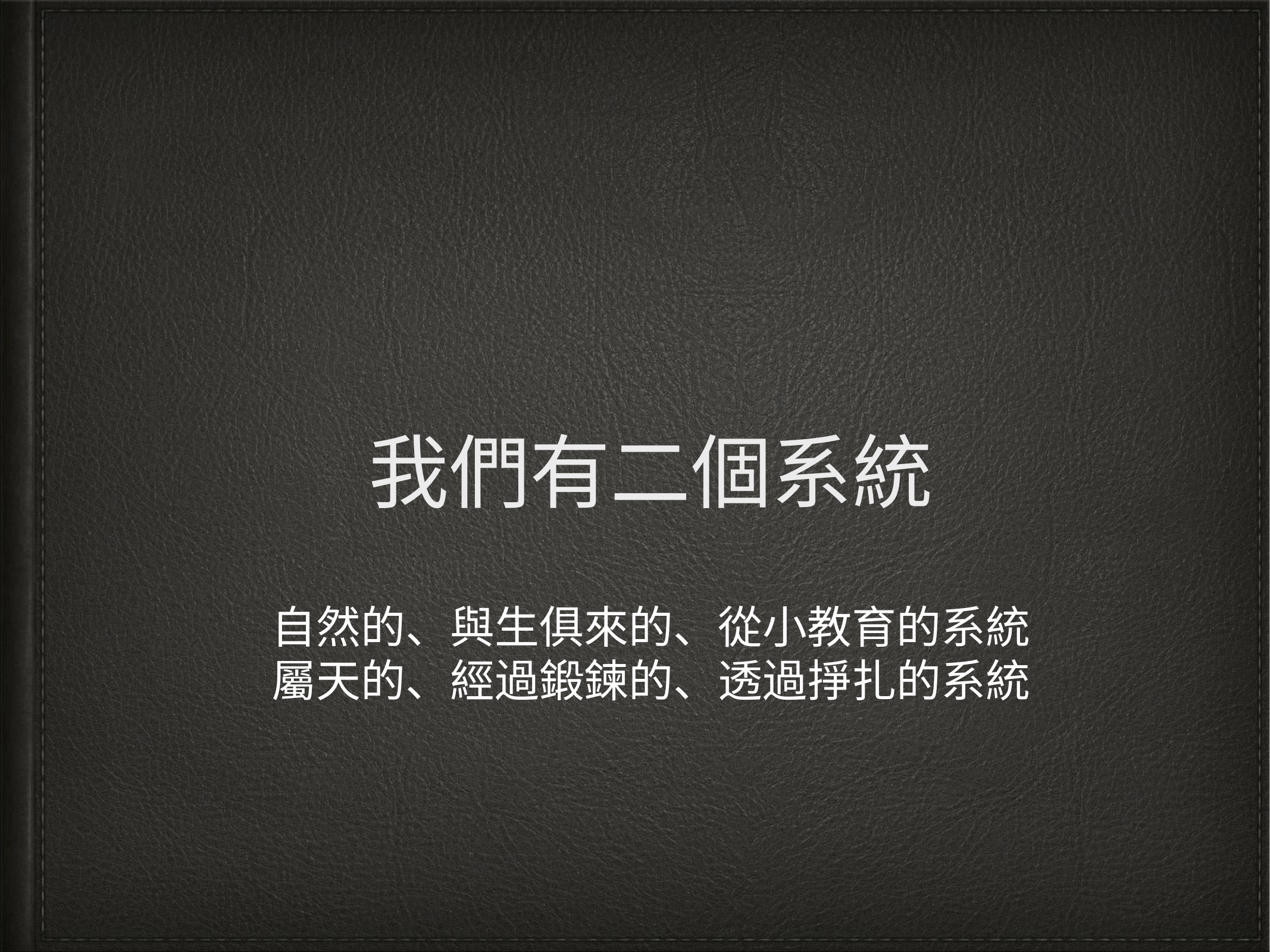

我們有二個系統
自然的、與生俱來的、從小教育的系統
屬天的、經過鍛鍊的、透過掙扎的系統